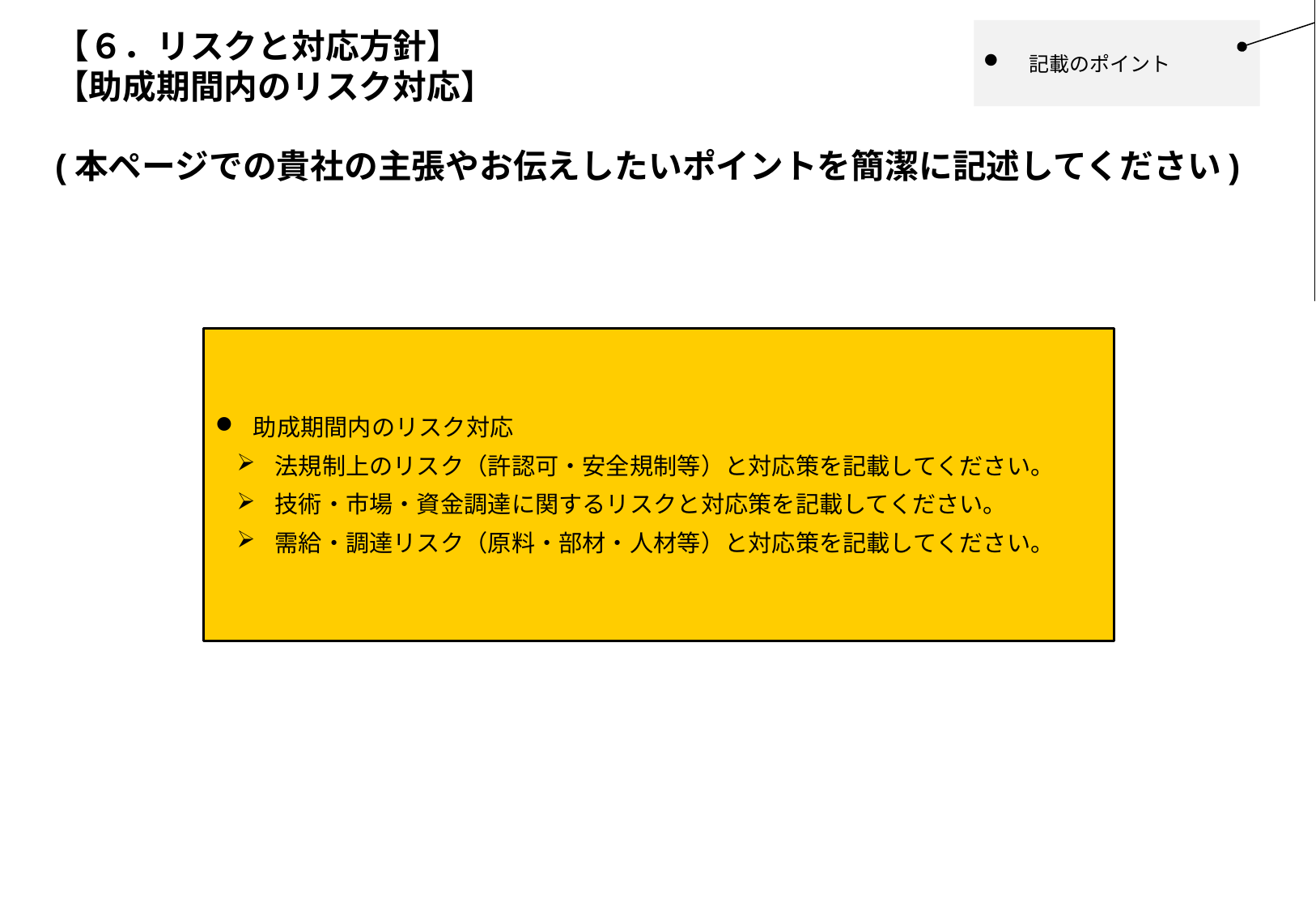

ボディに記載の内容うち、どの項目に該当し得るかを各資料右肩にできる限りお示しください。
（1ページ1項目ずつ作成でも、1ページで複数項目を含めて表現される場合で問題ありません）
※以後のページにかけても同様
# 【６．リスクと対応方針】 【助成期間内のリスク対応】
記載のポイント
(本ページでの貴社の主張やお伝えしたいポイントを簡潔に記述してください)
助成期間内のリスク対応
法規制上のリスク（許認可・安全規制等）と対応策を記載してください。
技術・市場・資金調達に関するリスクと対応策を記載してください。
需給・調達リスク（原料・部材・人材等）と対応策を記載してください。